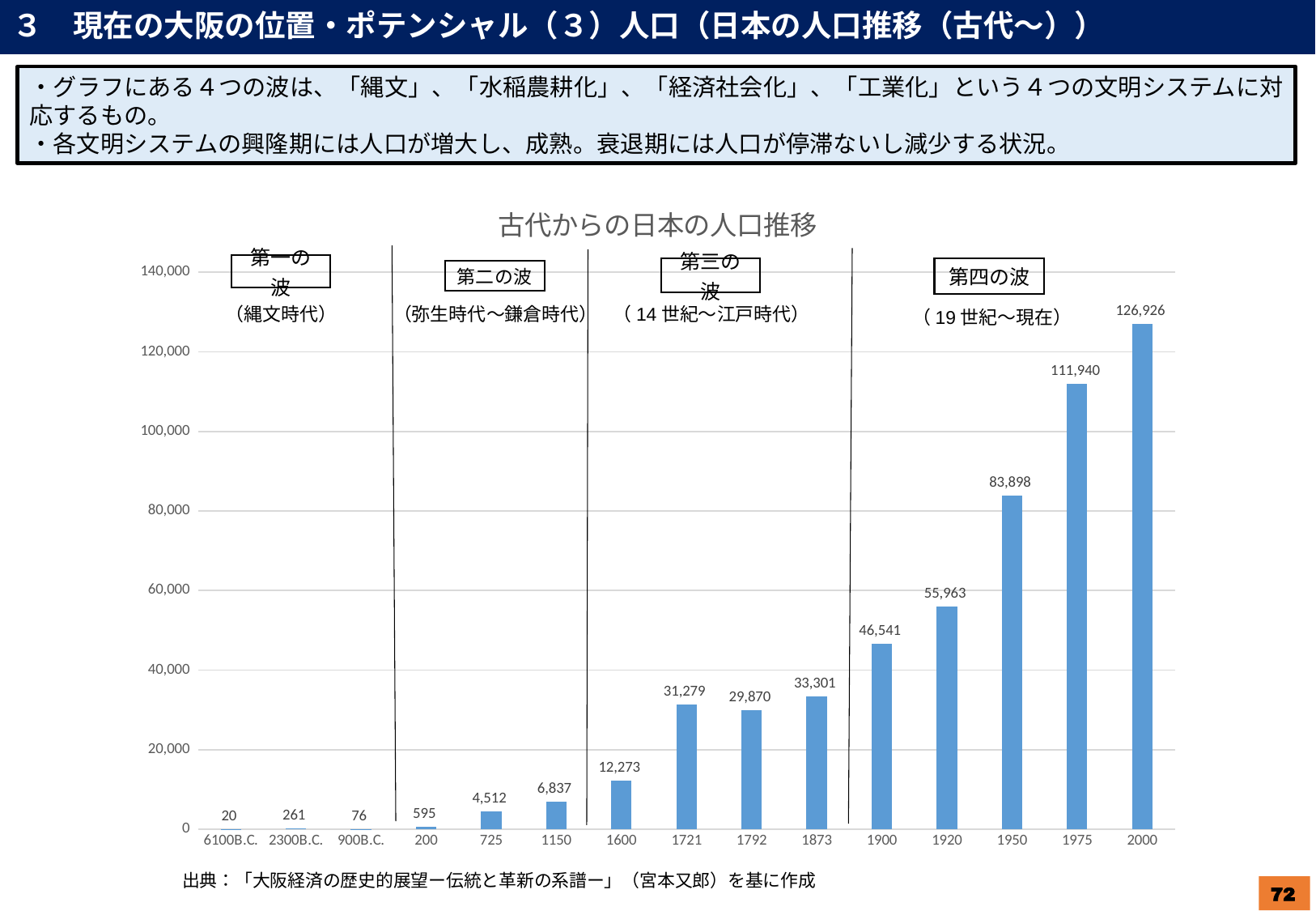

３　現在の大阪の位置・ポテンシャル（３）人口（日本の人口推移（古代〜））
・グラフにある４つの波は、「縄文」、「水稲農耕化」、「経済社会化」、「工業化」という４つの文明システムに対応するもの。
・各文明システムの興隆期には人口が増大し、成熟。衰退期には人口が停滞ないし減少する状況。

### Chart: 古代からの日本の人口推移

| Category |  |
|---|---|
| 6100B.C. | 20.0 |
| 2300B.C. | 261.0 |
| 900B.C. | 76.0 |
| 200 | 595.0 |
| 725 | 4512.0 |
| 1150 | 6837.0 |
| 1600 | 12273.0 |
| 1721 | 31279.0 |
| 1792 | 29870.0 |
| 1873 | 33301.0 |
| 1900 | 46541.0 |
| 1920 | 55963.0 |
| 1950 | 83898.0 |
| 1975 | 111940.0 |
| 2000 | 126926.0 |
（14世紀〜江戸時代）
（弥生時代〜鎌倉時代）
（19世紀〜現在）
（縄文時代）
出典：「大阪経済の歴史的展望ー伝統と革新の系譜ー」（宮本又郎）を基に作成
72